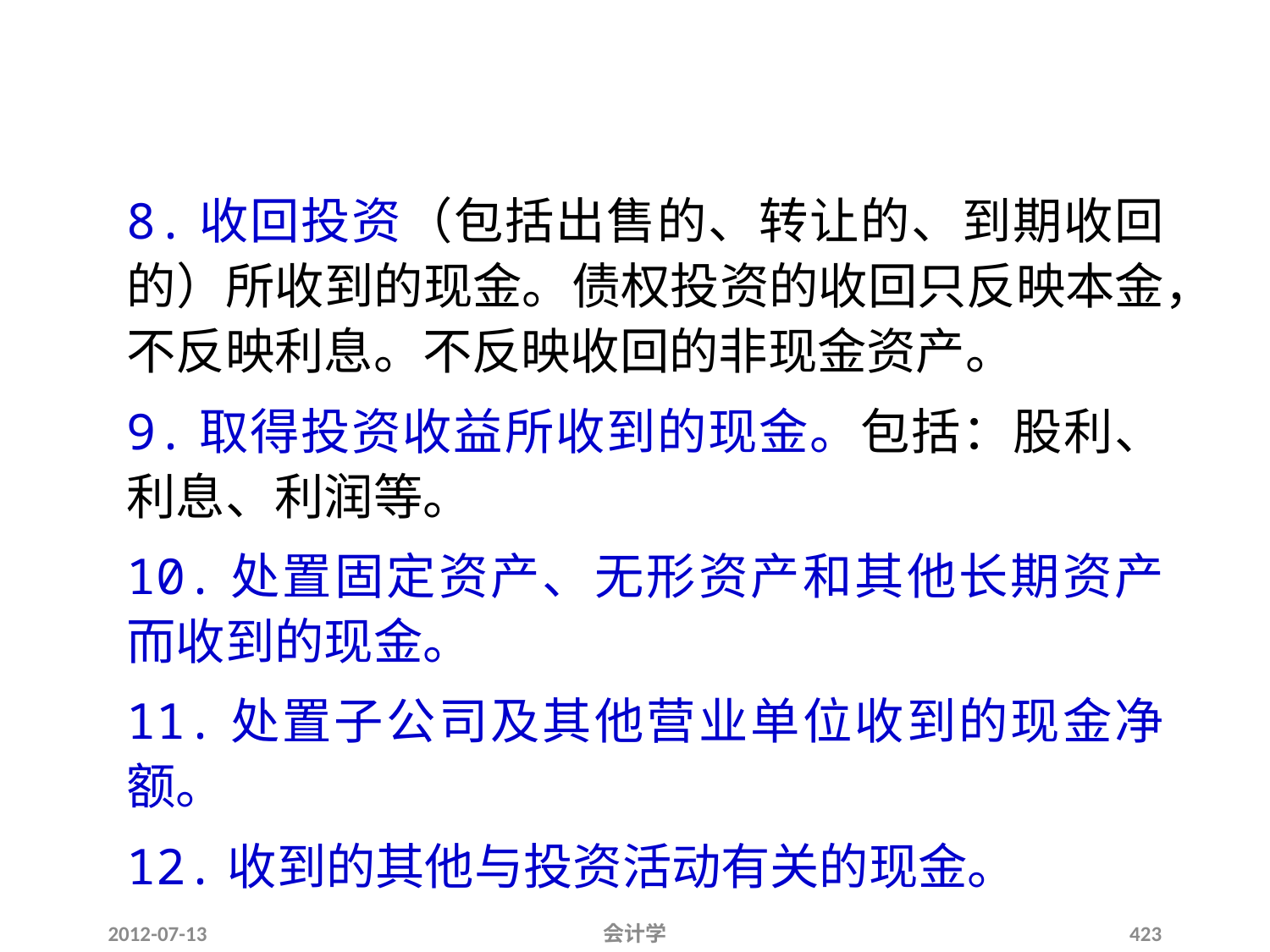

（二）投资活动产生的现金流量
8.收回投资（包括出售的、转让的、到期收回的）所收到的现金。债权投资的收回只反映本金，不反映利息。不反映收回的非现金资产。
9.取得投资收益所收到的现金。包括：股利、利息、利润等。
10.处置固定资产、无形资产和其他长期资产而收到的现金。
11.处置子公司及其他营业单位收到的现金净额。
12.收到的其他与投资活动有关的现金。
2012-07-13
会计学
423